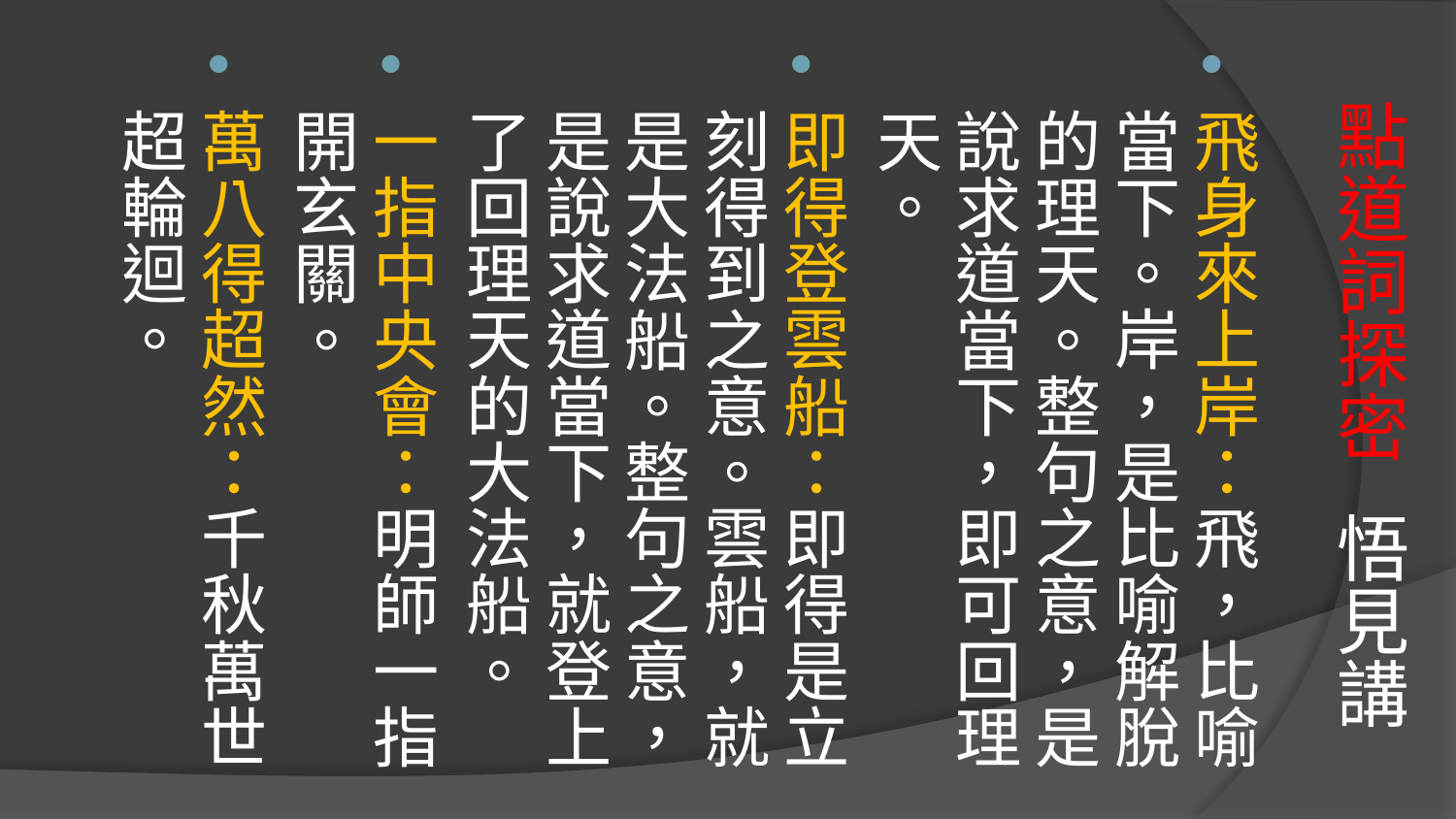

飛身來上岸：飛，比喻當下。岸，是比喻解脫的理天。整句之意，是說求道當下，即可回理天。
即得登雲船：即得是立刻得到之意。雲船，就是大法船。整句之意，是說求道當下，就登上了回理天的大法船。
一指中央會：明師一指開玄關。
萬八得超然：千秋萬世超輪迴。

# 點道詞探密   悟見講